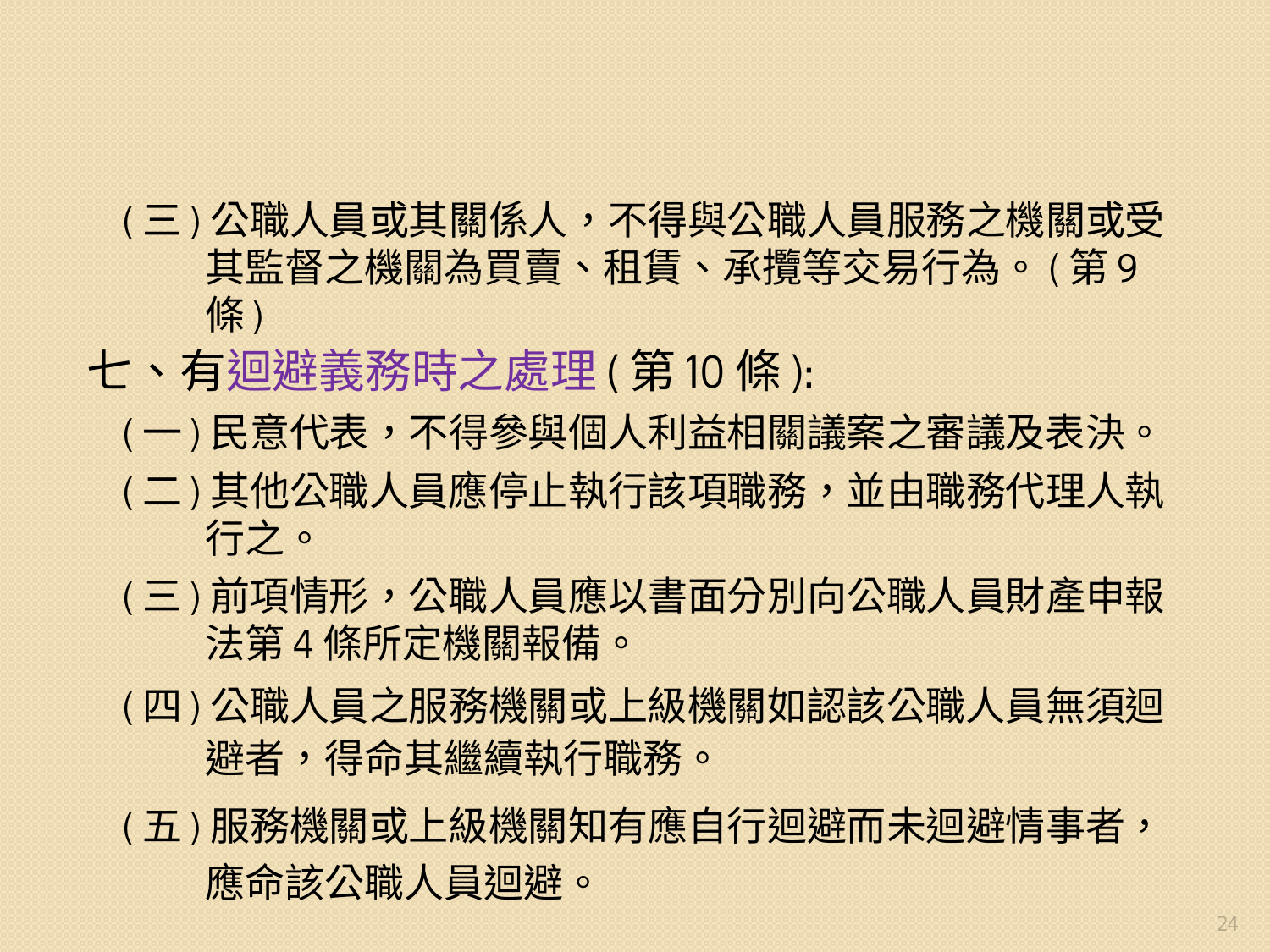

#
(三)公職人員或其關係人，不得與公職人員服務之機關或受其監督之機關為買賣、租賃、承攬等交易行為。(第9條)
七、有迴避義務時之處理(第10條):
(一)民意代表，不得參與個人利益相關議案之審議及表決。
(二)其他公職人員應停止執行該項職務，並由職務代理人執行之。
(三)前項情形，公職人員應以書面分別向公職人員財產申報法第4條所定機關報備。
(四)公職人員之服務機關或上級機關如認該公職人員無須迴避者，得命其繼續執行職務。
(五)服務機關或上級機關知有應自行迴避而未迴避情事者，應命該公職人員迴避。
24